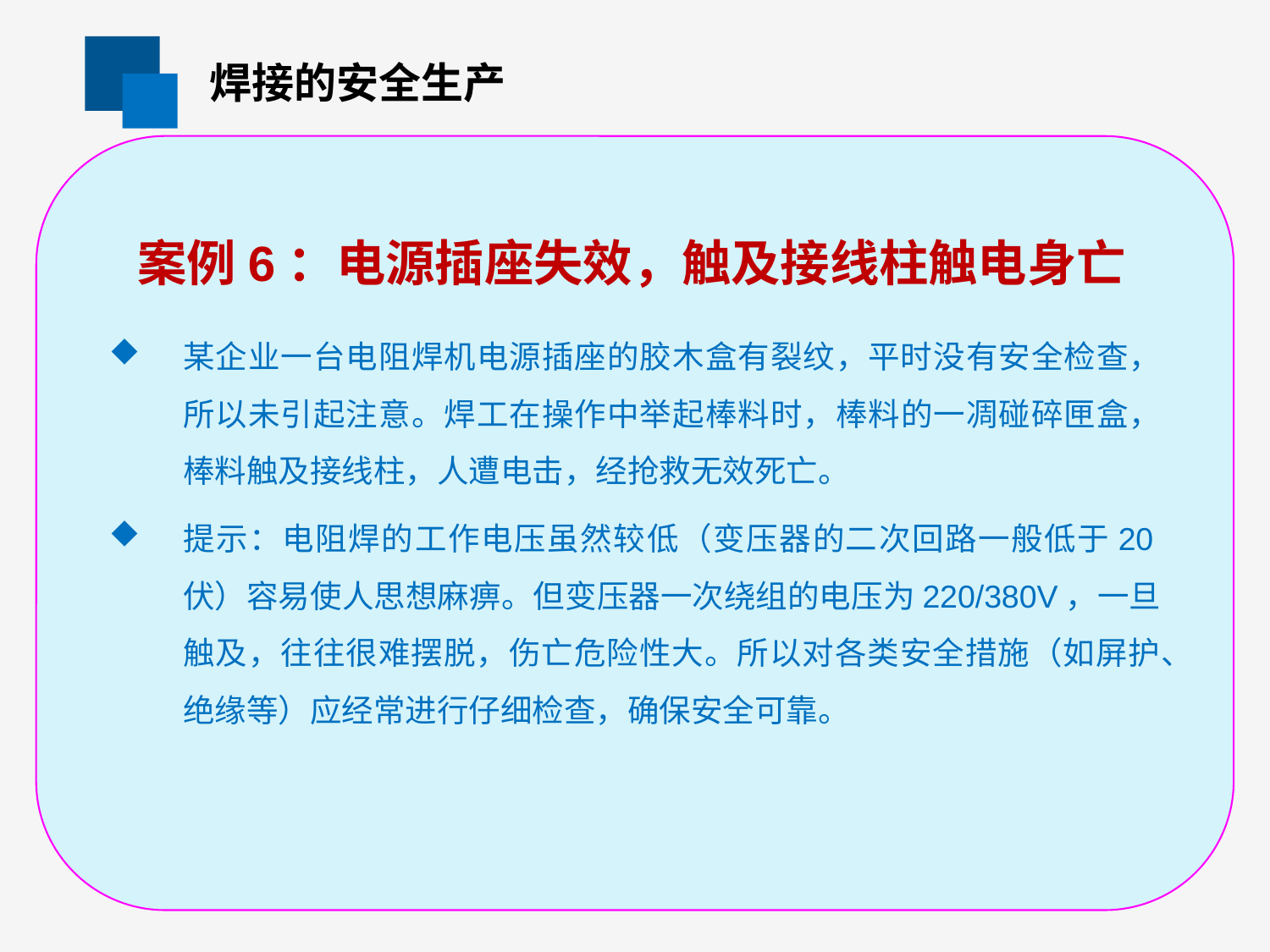

焊接的安全生产
某企业一台电阻焊机电源插座的胶木盒有裂纹，平时没有安全检查，所以未引起注意。焊工在操作中举起棒料时，棒料的一凋碰碎匣盒，棒料触及接线柱，人遭电击，经抢救无效死亡。
提示：电阻焊的工作电压虽然较低（变压器的二次回路一般低于20伏）容易使人思想麻痹。但变压器一次绕组的电压为220/380V，一旦触及，往往很难摆脱，伤亡危险性大。所以对各类安全措施（如屏护、绝缘等）应经常进行仔细检查，确保安全可靠。
案例6：电源插座失效，触及接线柱触电身亡